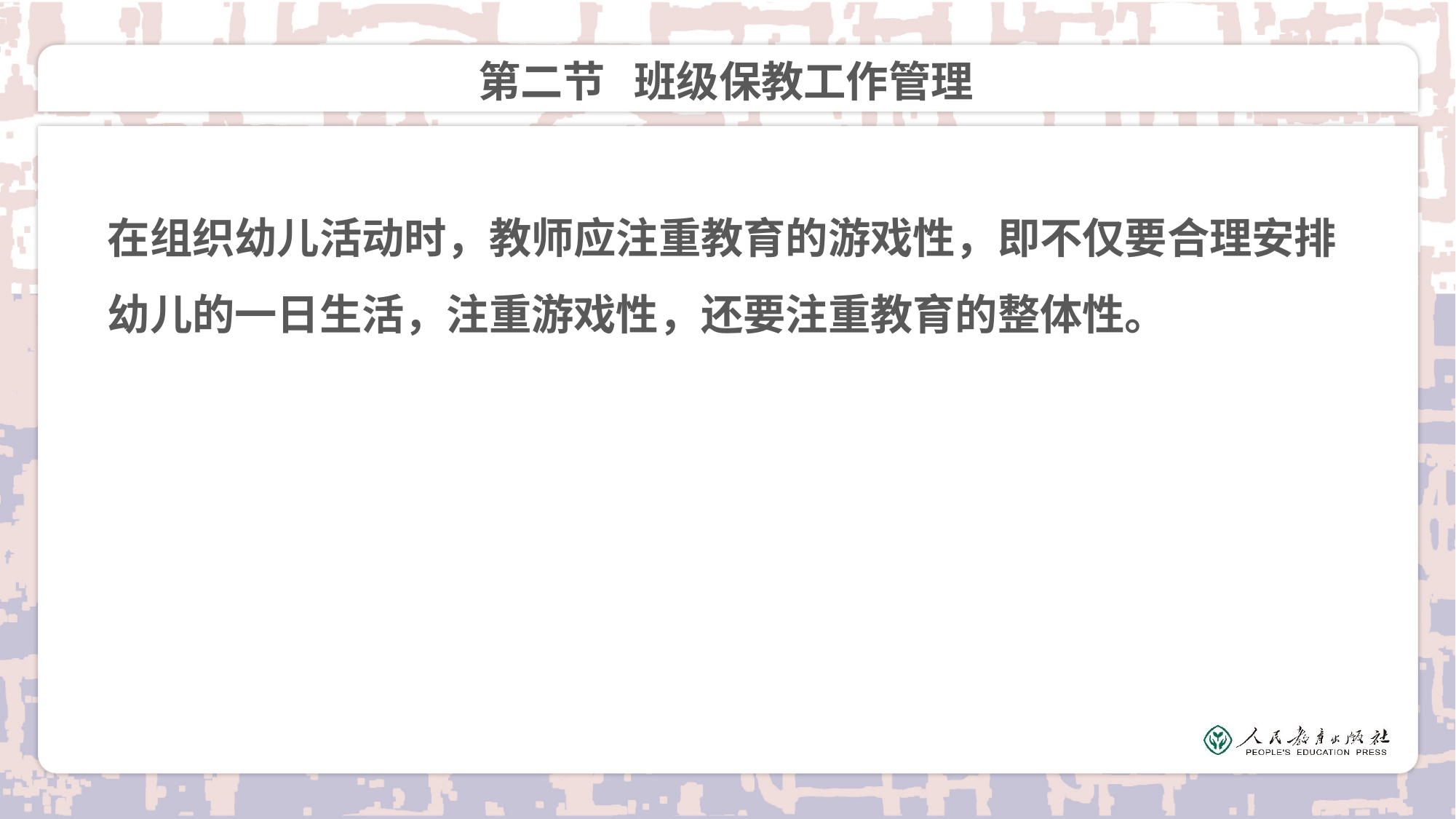

# 第二节   班级保教工作管理
在组织幼儿活动时，教师应注重教育的游戏性，即不仅要合理安排幼儿的一日生活，注重游戏性，还要注重教育的整体性。